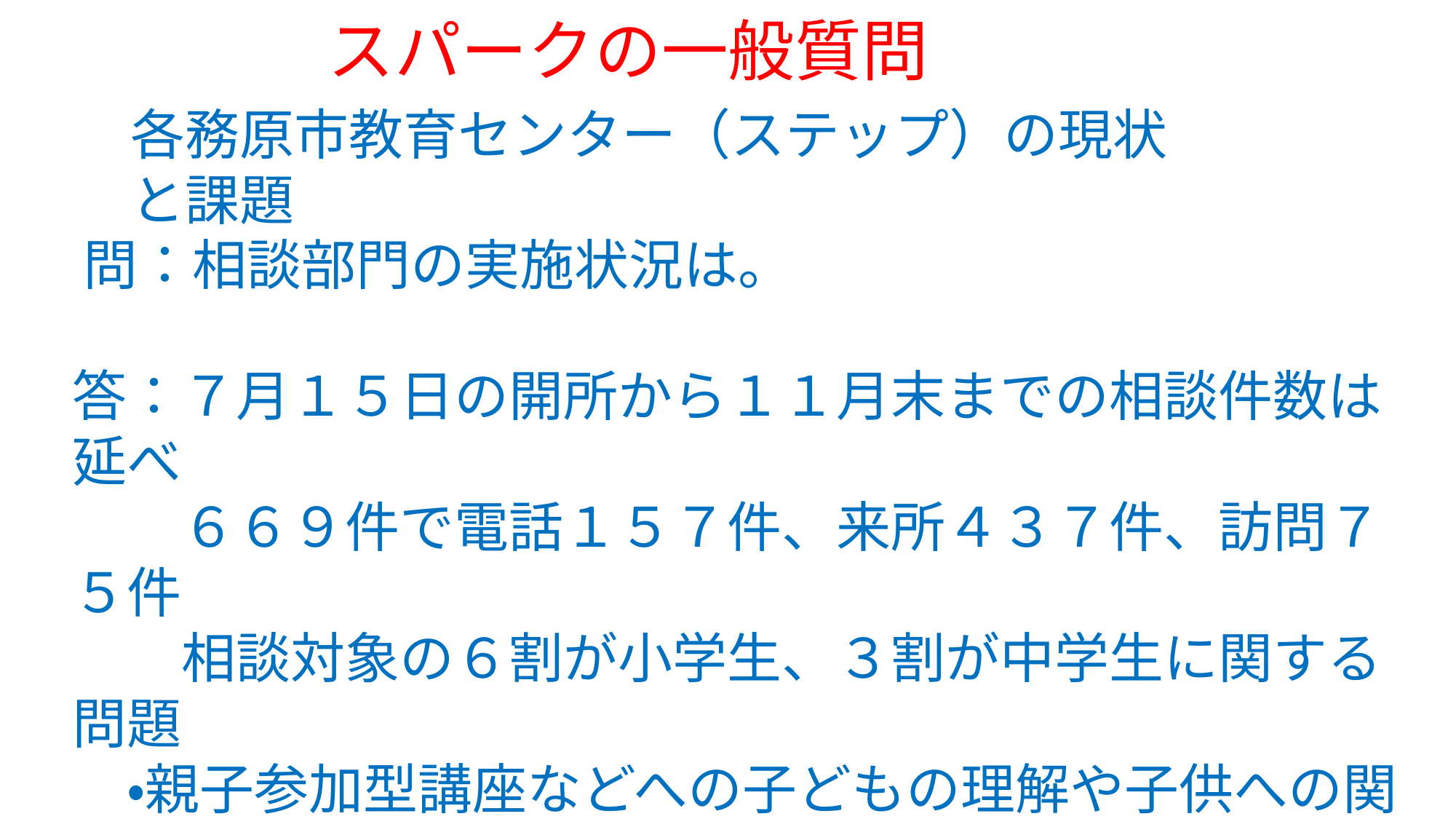

スパークの一般質問
各務原市教育センター（ステップ）の現状と課題
問：相談部門の実施状況は。
答：７月１５日の開所から１１月末までの相談件数は延べ
　　６６９件で電話１５７件、来所４３７件、訪問７５件
　　相談対象の６割が小学生、３割が中学生に関する問題
　・親子参加型講座などへの子どもの理解や子供への関
　　わり方を学ぶ講座への参加が多い。